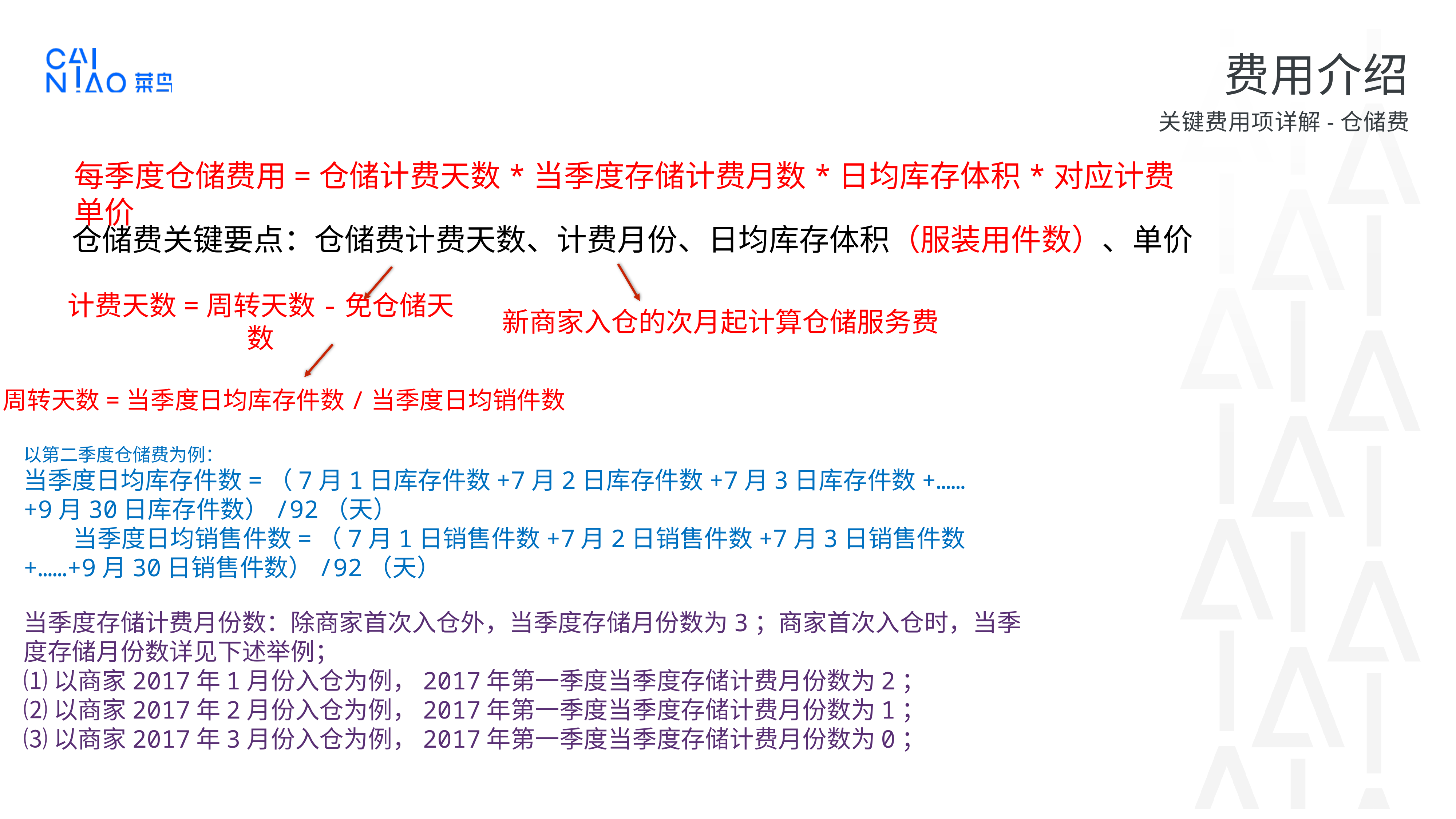

费用介绍
关键费用项详解-仓储费
每季度仓储费用=仓储计费天数*当季度存储计费月数*日均库存体积*对应计费单价
仓储费关键要点：仓储费计费天数、计费月份、日均库存体积（服装用件数）、单价
计费天数=周转天数-免仓储天数
新商家入仓的次月起计算仓储服务费
周转天数=当季度日均库存件数/当季度日均销件数
以第二季度仓储费为例：
当季度日均库存件数=（7月1日库存件数+7月2日库存件数+7月3日库存件数+……+9月30日库存件数）/92（天）
        当季度日均销售件数=（7月1日销售件数+7月2日销售件数+7月3日销售件数+……+9月30日销售件数）/92（天）
当季度存储计费月份数：除商家首次入仓外，当季度存储月份数为3；商家首次入仓时，当季度存储月份数详见下述举例；
⑴以商家2017年1月份入仓为例，2017年第一季度当季度存储计费月份数为2；
⑵以商家2017年2月份入仓为例，2017年第一季度当季度存储计费月份数为1；
⑶以商家2017年3月份入仓为例，2017年第一季度当季度存储计费月份数为0；